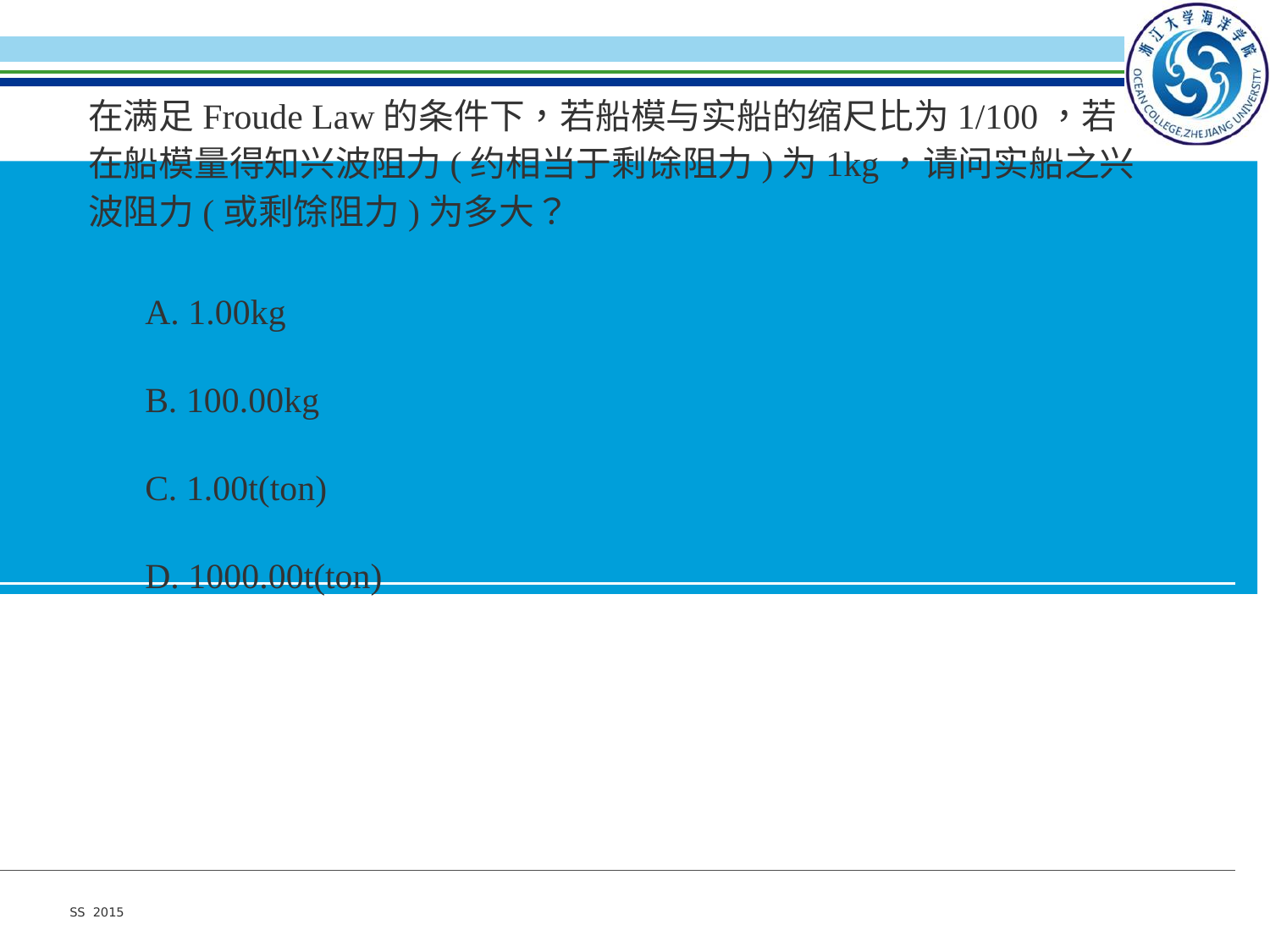

在满足Froude Law的条件下，若船模与实船的缩尺比为1/100，若在船模量得知兴波阻力(约相当于剩馀阻力)为1kg，请问实船之兴波阻力(或剩馀阻力)为多大？
A. 1.00kg
B. 100.00kg
C. 1.00t(ton)
D. 1000.00t(ton)